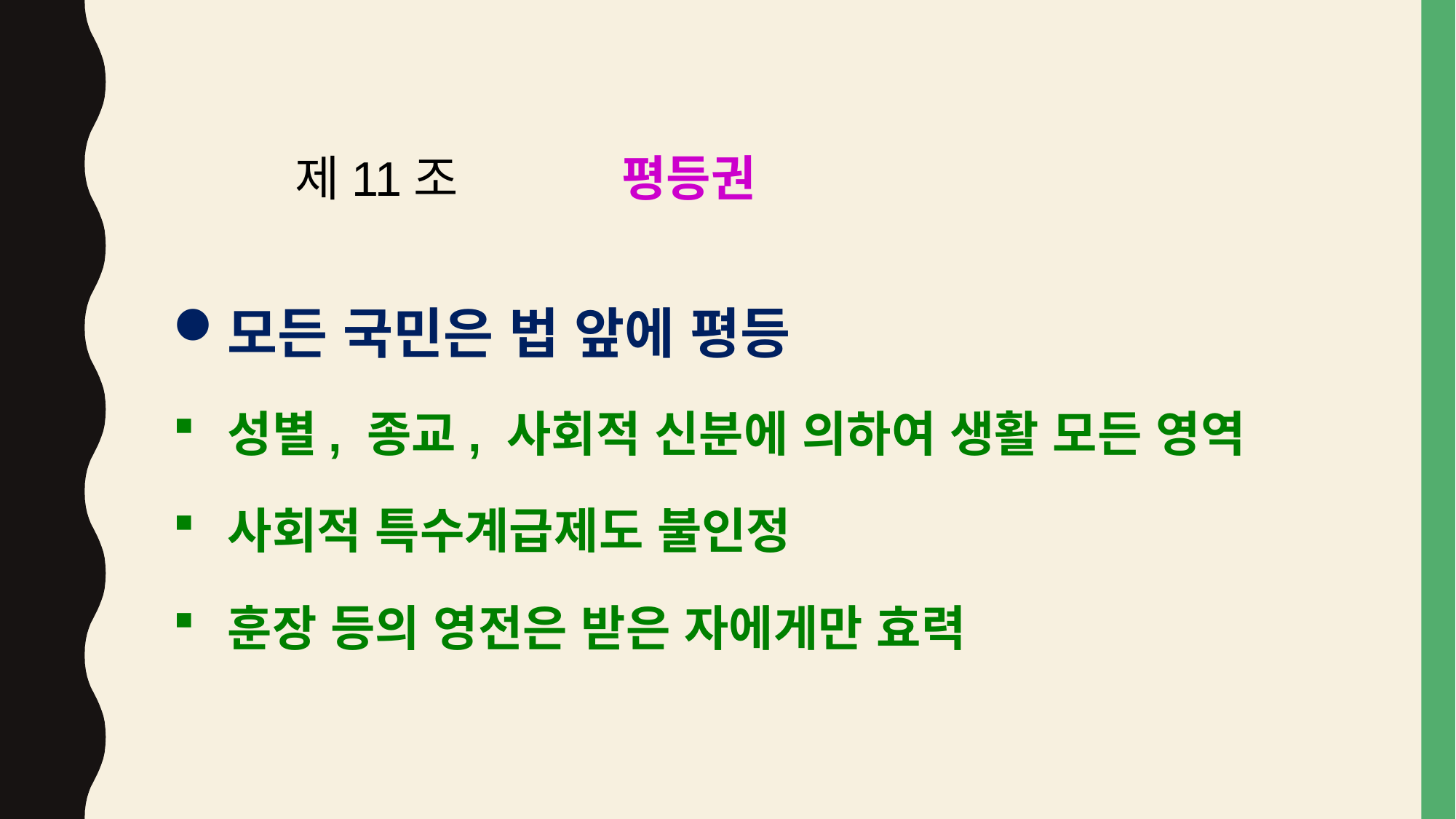

제11조
평등권
모든 국민은 법 앞에 평등
성별, 종교, 사회적 신분에 의하여 생활 모든 영역
사회적 특수계급제도 불인정
훈장 등의 영전은 받은 자에게만 효력